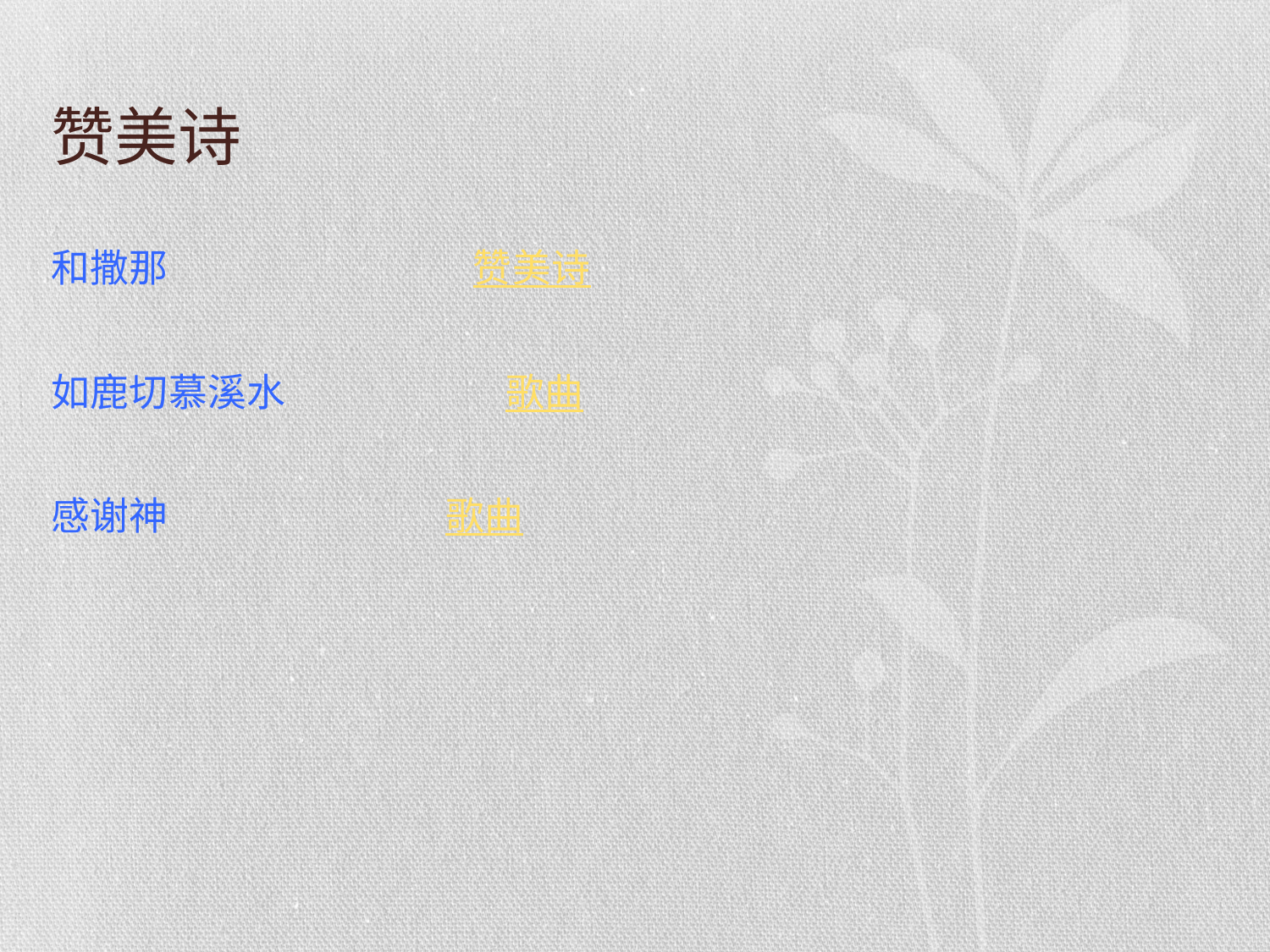

# 赞美诗

和撒那                                 赞美诗

如鹿切慕溪水    	        歌曲

感谢神                              歌曲